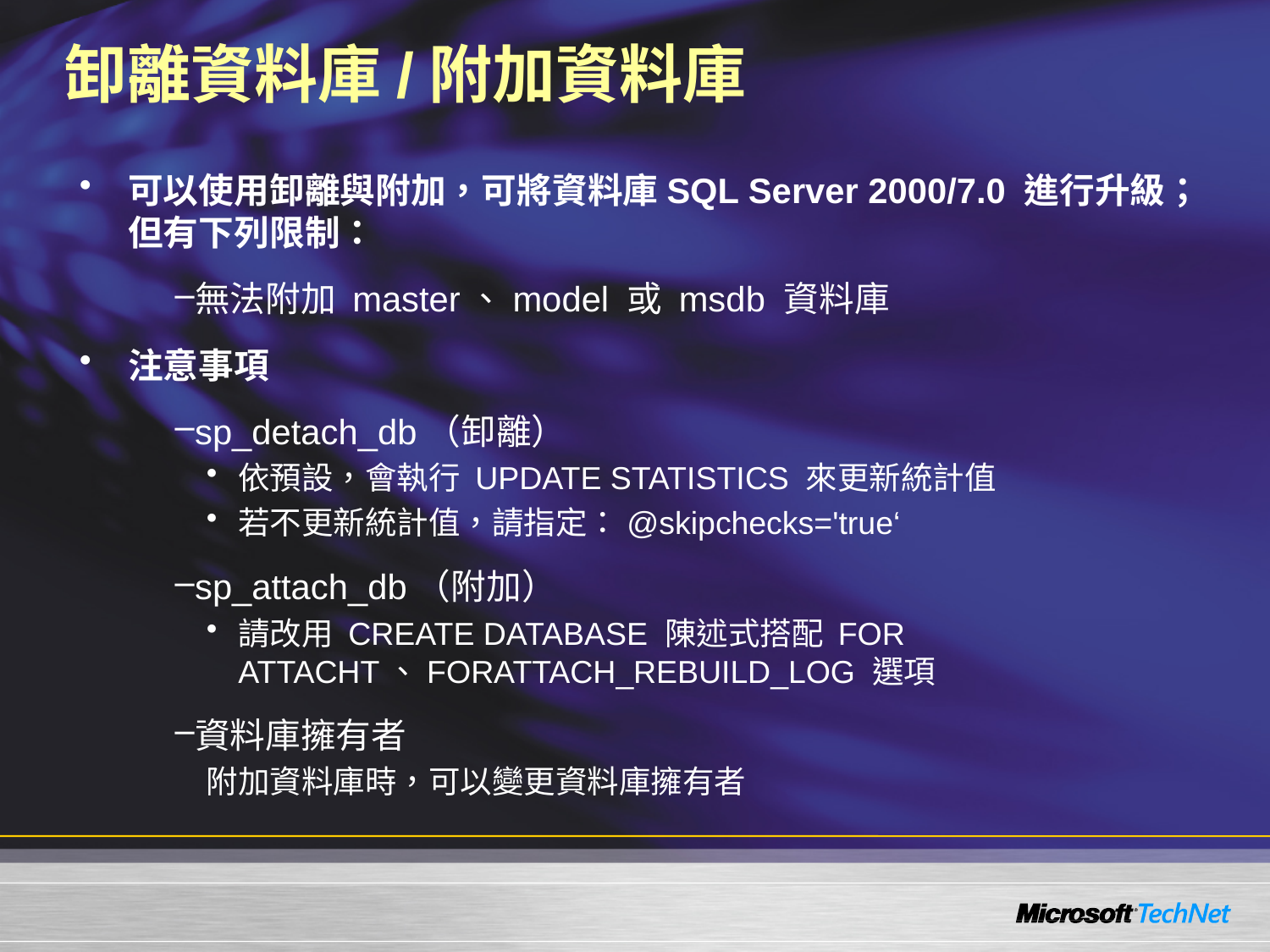

# 卸離資料庫/附加資料庫
可以使用卸離與附加，可將資料庫SQL Server 2000/7.0 進行升級；但有下列限制：
無法附加 master、model 或 msdb 資料庫
注意事項
sp_detach_db（卸離）
依預設，會執行 UPDATE STATISTICS 來更新統計值
若不更新統計值，請指定：@skipchecks='true‘
sp_attach_db（附加）
請改用 CREATE DATABASE 陳述式搭配 FOR ATTACHT、FORATTACH_REBUILD_LOG 選項
資料庫擁有者
附加資料庫時，可以變更資料庫擁有者